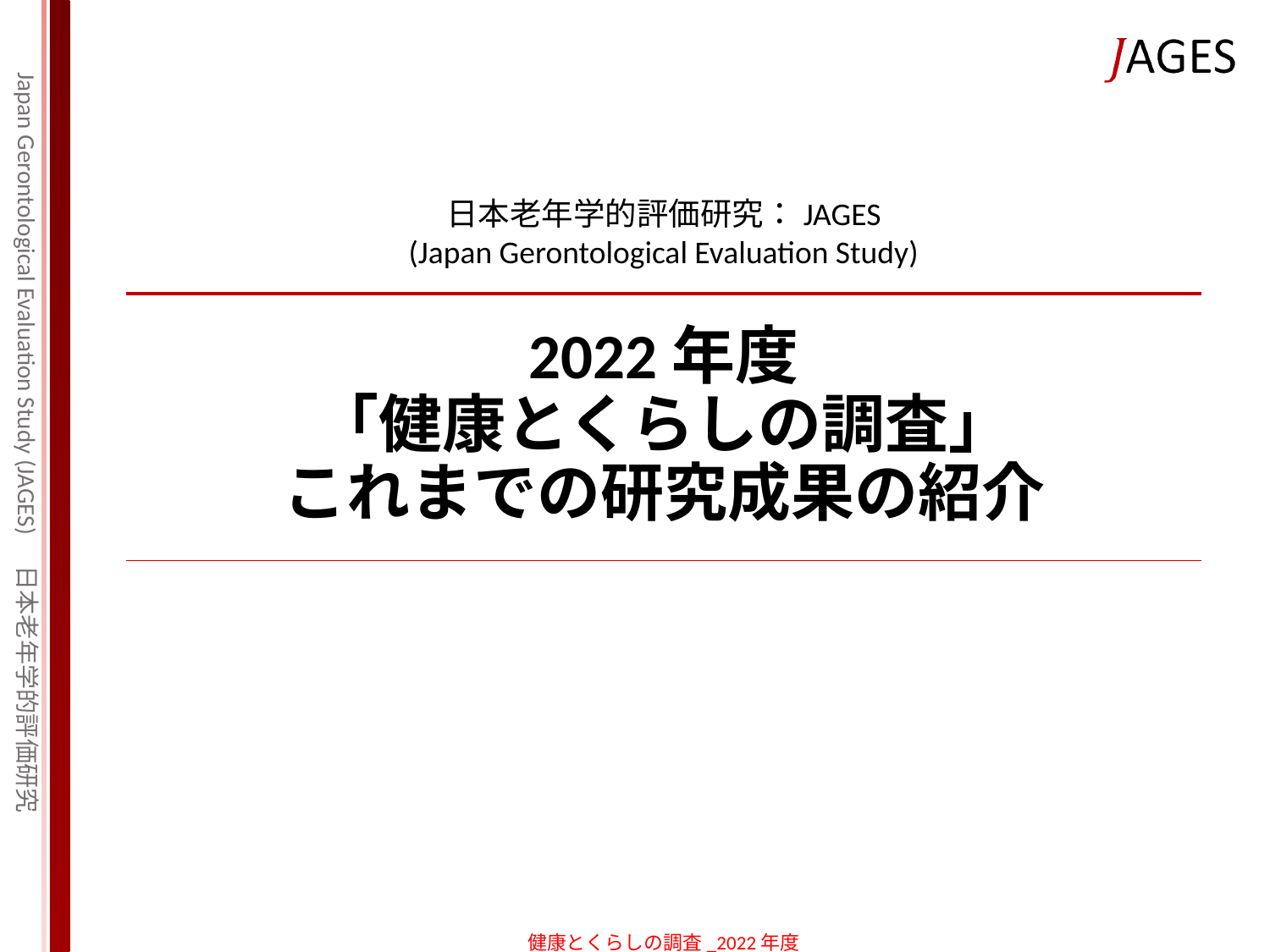

日本老年学的評価研究：JAGES
(Japan Gerontological Evaluation Study)
# 2022年度 「健康とくらしの調査」 これまでの研究成果の紹介